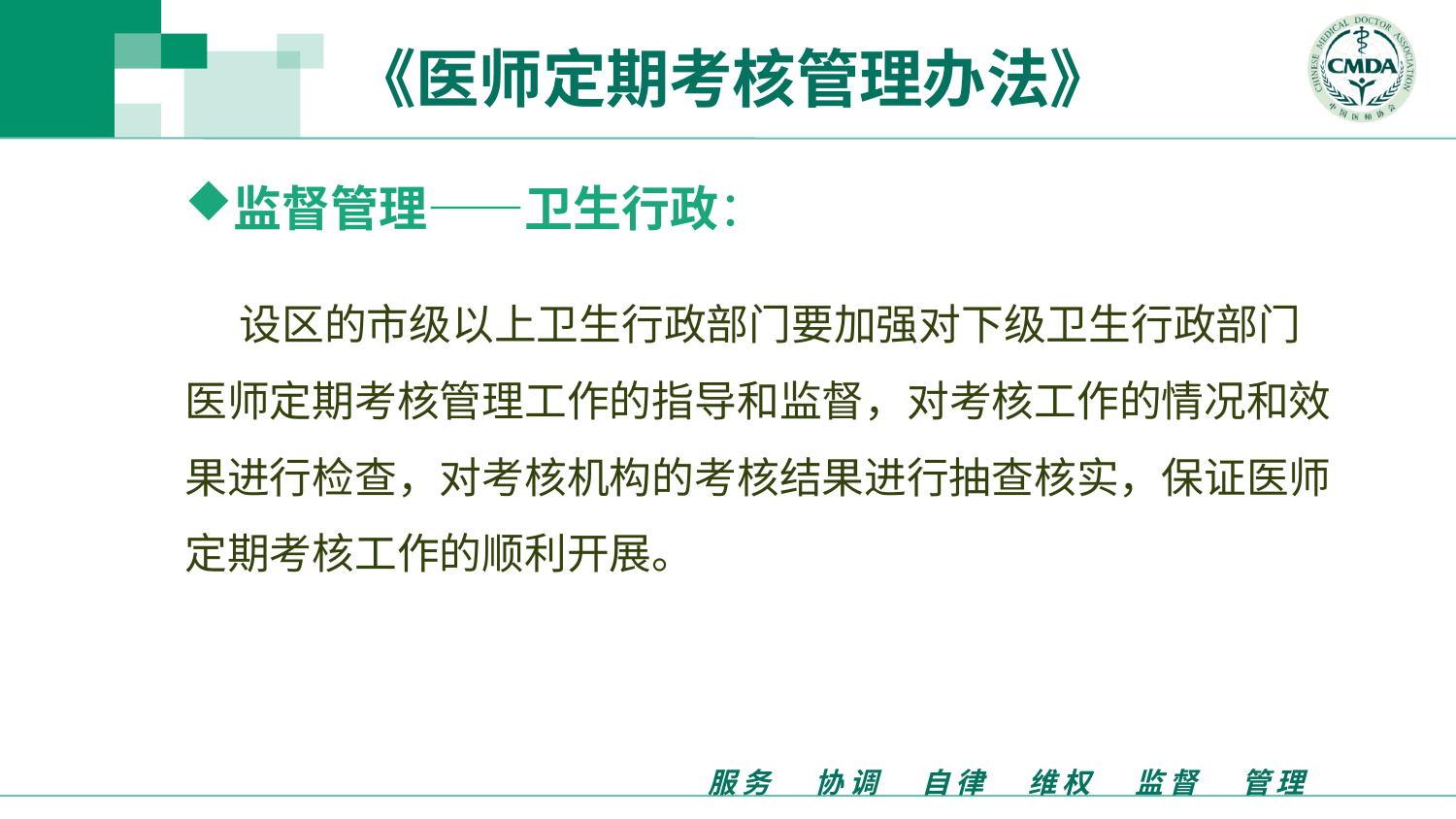

《医师定期考核管理办法》
监督管理——卫生行政：
     设区的市级以上卫生行政部门要加强对下级卫生行政部门医师定期考核管理工作的指导和监督，对考核工作的情况和效果进行检查，对考核机构的考核结果进行抽查核实，保证医师定期考核工作的顺利开展。